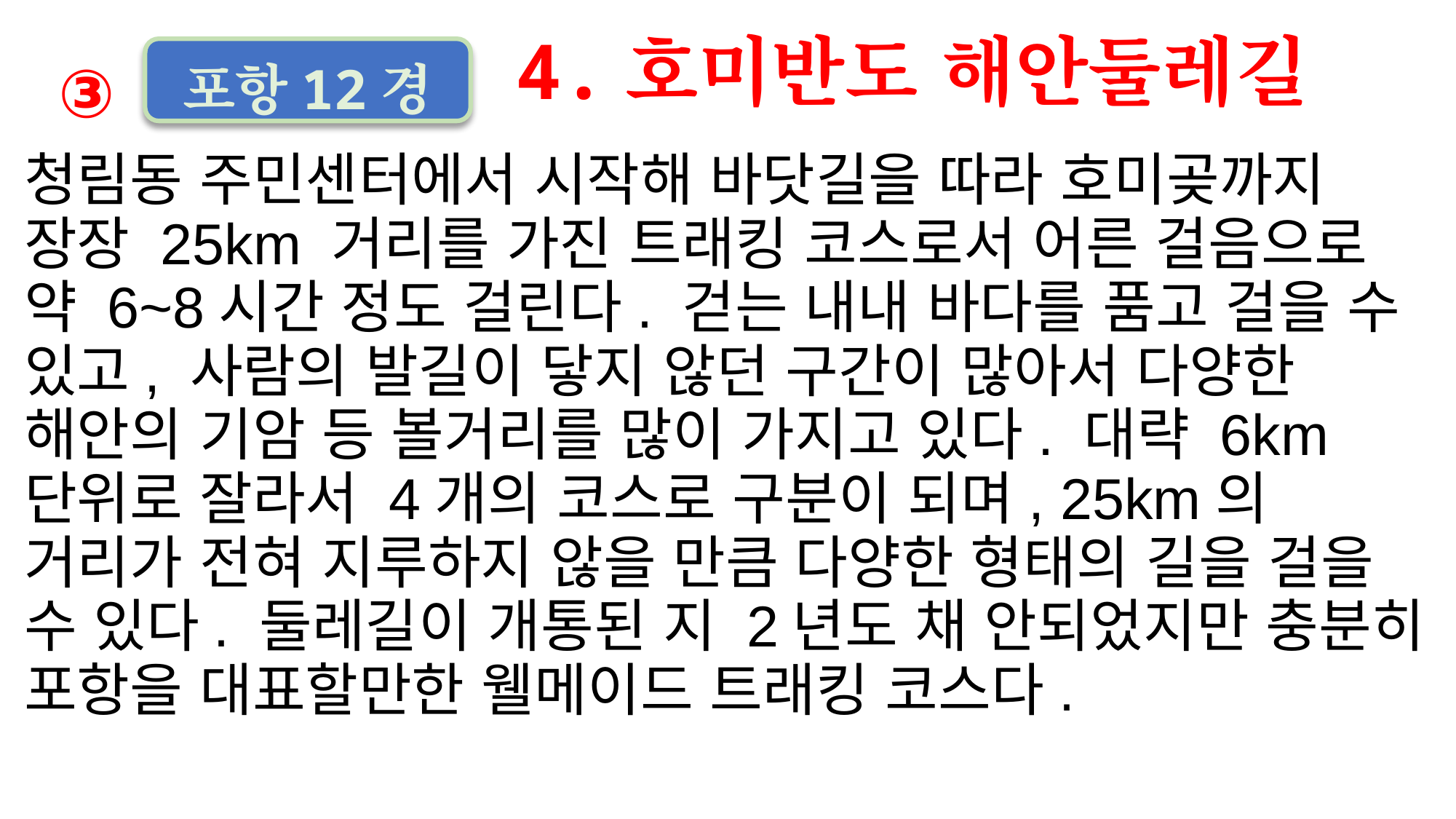

③
4.호미반도 해안둘레길
포항12경
청림동 주민센터에서 시작해 바닷길을 따라 호미곶까지 장장 25km 거리를 가진 트래킹 코스로서 어른 걸음으로 약 6~8시간 정도 걸린다. 걷는 내내 바다를 품고 걸을 수 있고, 사람의 발길이 닿지 않던 구간이 많아서 다양한 해안의 기암 등 볼거리를 많이 가지고 있다. 대략 6km 단위로 잘라서 4개의 코스로 구분이 되며, 25km의 거리가 전혀 지루하지 않을 만큼 다양한 형태의 길을 걸을 수 있다. 둘레길이 개통된 지 2년도 채 안되었지만 충분히 포항을 대표할만한 웰메이드 트래킹 코스다.